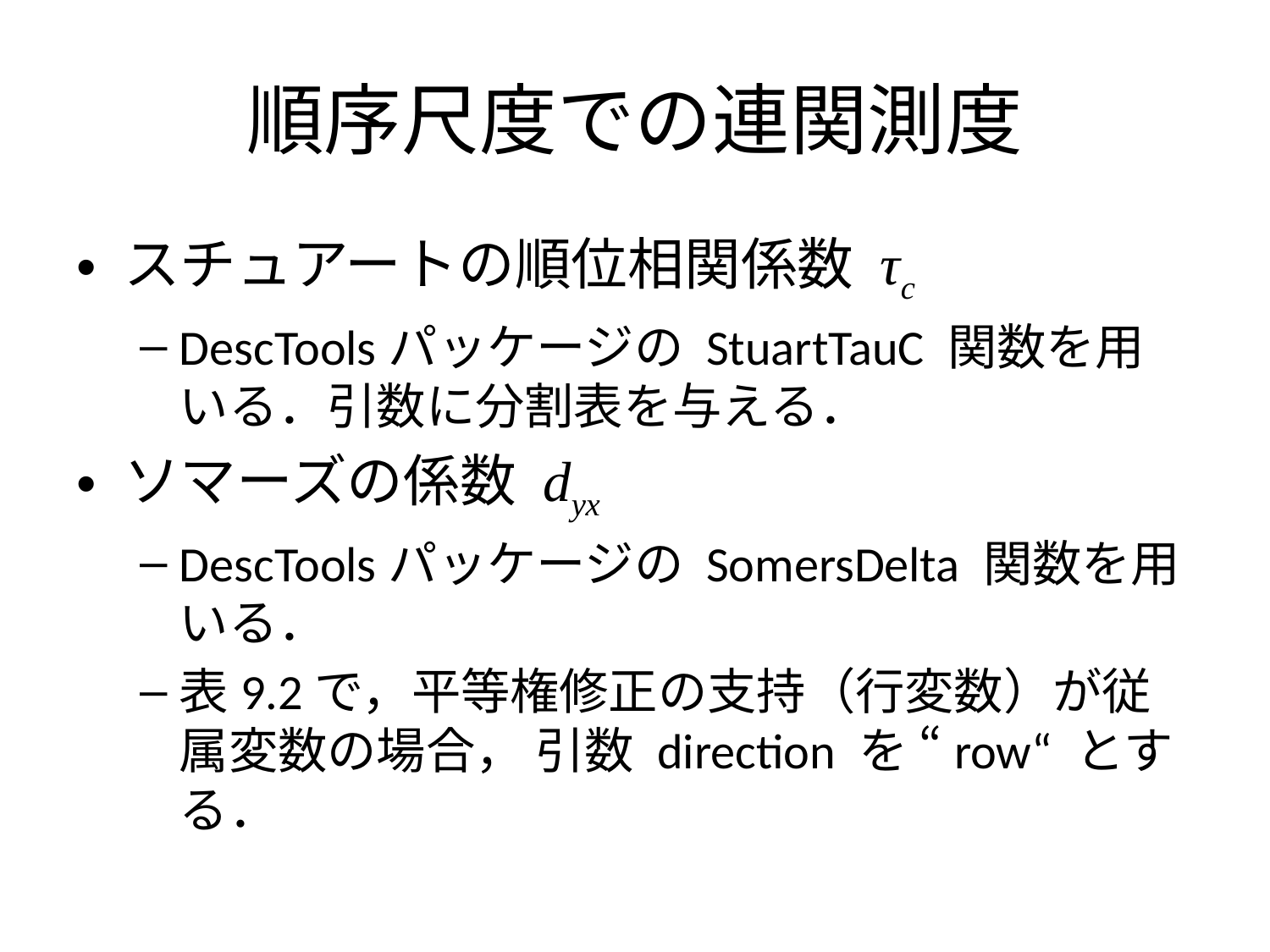

# 順序尺度での連関測度
スチュアートの順位相関係数 τc
DescToolsパッケージの StuartTauC 関数を用いる．引数に分割表を与える．
ソマーズの係数 dyx
DescToolsパッケージの SomersDelta 関数を用いる．
表9.2で，平等権修正の支持（行変数）が従属変数の場合， 引数 direction を “row“ とする．